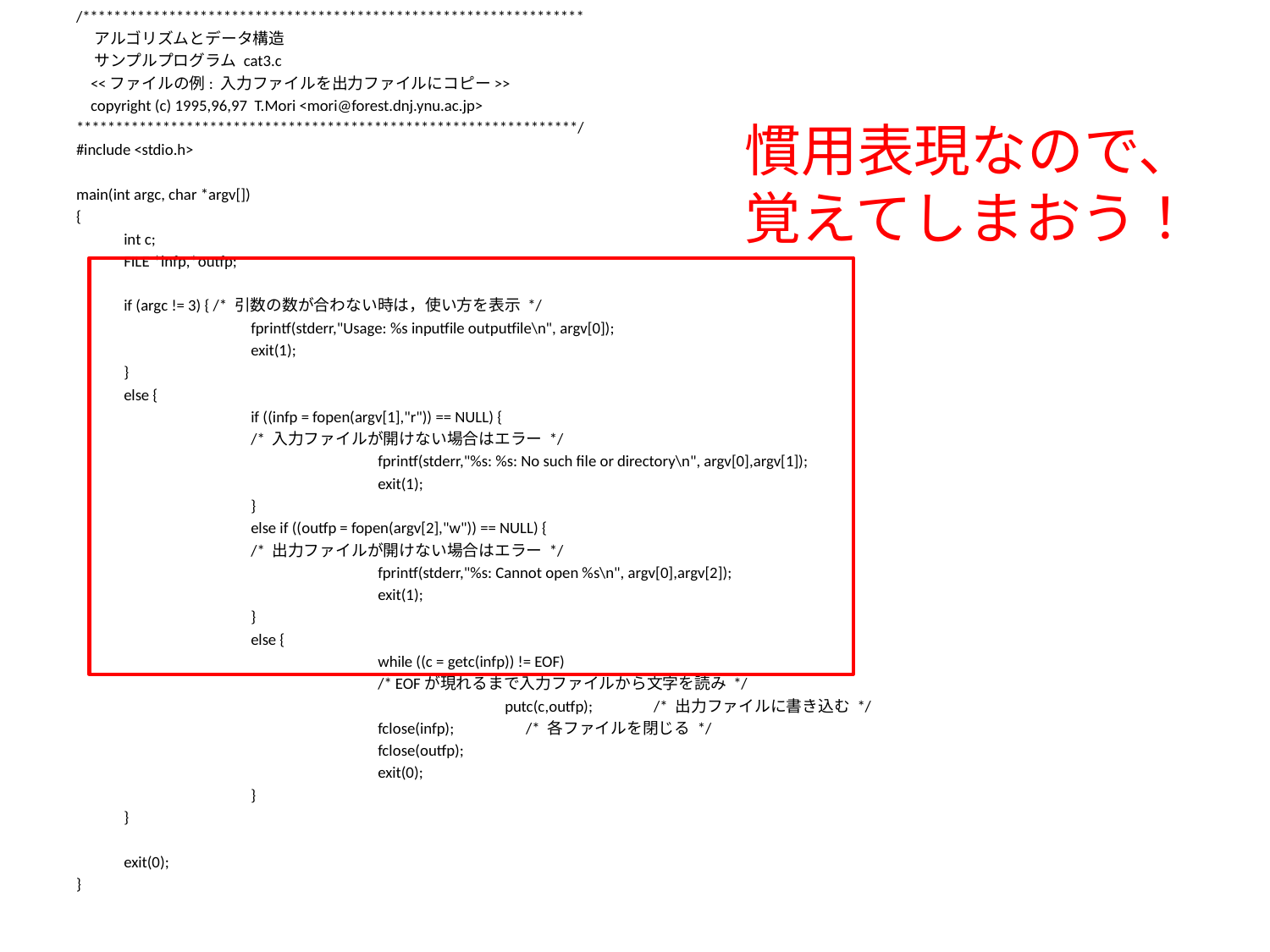

/****************************************************************
    アルゴリズムとデータ構造
    サンプルプログラム cat3.c
    <<ファイルの例: 入力ファイルを出力ファイルにコピー>>
    copyright (c) 1995,96,97  T.Mori <mori@forest.dnj.ynu.ac.jp>
****************************************************************/
#include <stdio.h>

main(int argc, char *argv[])
{
	int c;
	FILE *infp,*outfp;

	if (argc != 3) { /* 引数の数が合わない時は，使い方を表示 */
		fprintf(stderr,"Usage: %s inputfile outputfile\n", argv[0]);
		exit(1);
	}
	else {
		if ((infp = fopen(argv[1],"r")) == NULL) {
		/* 入力ファイルが開けない場合はエラー */
			fprintf(stderr,"%s: %s: No such file or directory\n", argv[0],argv[1]);
			exit(1);
		}
		else if ((outfp = fopen(argv[2],"w")) == NULL) {
		/* 出力ファイルが開けない場合はエラー */
			fprintf(stderr,"%s: Cannot open %s\n", argv[0],argv[2]);
			exit(1);
		}
		else {
			while ((c = getc(infp)) != EOF)
			/* EOFが現れるまで入力ファイルから文字を読み */
				putc(c,outfp);                 /* 出力ファイルに書き込む */
			fclose(infp);                    /* 各ファイルを閉じる */
			fclose(outfp);
			exit(0);
		}
	}

	exit(0);
}
慣用表現なので、
覚えてしまおう！